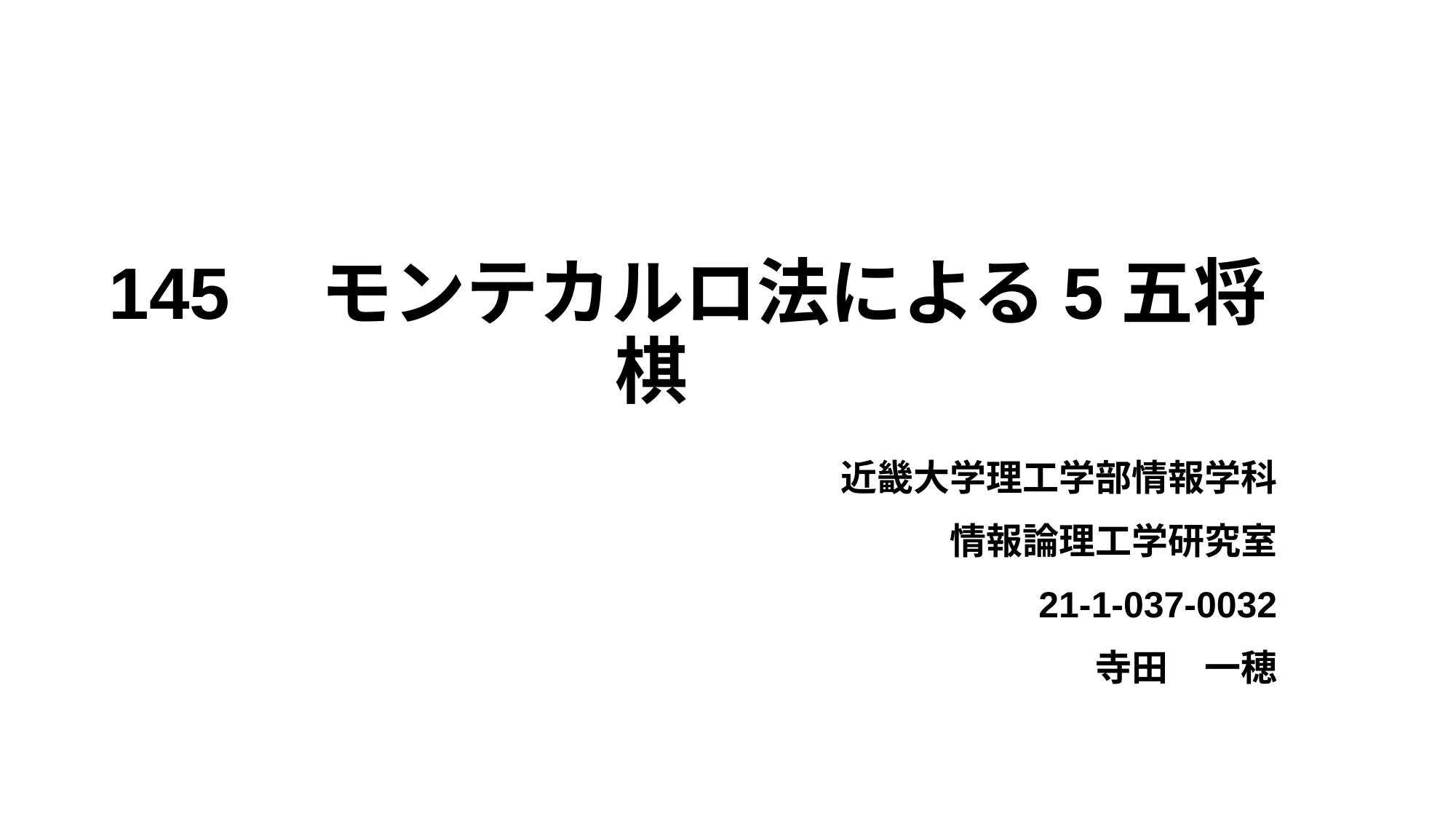

# 145　モンテカルロ法による5五将棋
近畿大学理工学部情報学科
情報論理工学研究室
21-1-037-0032
寺田　一穂